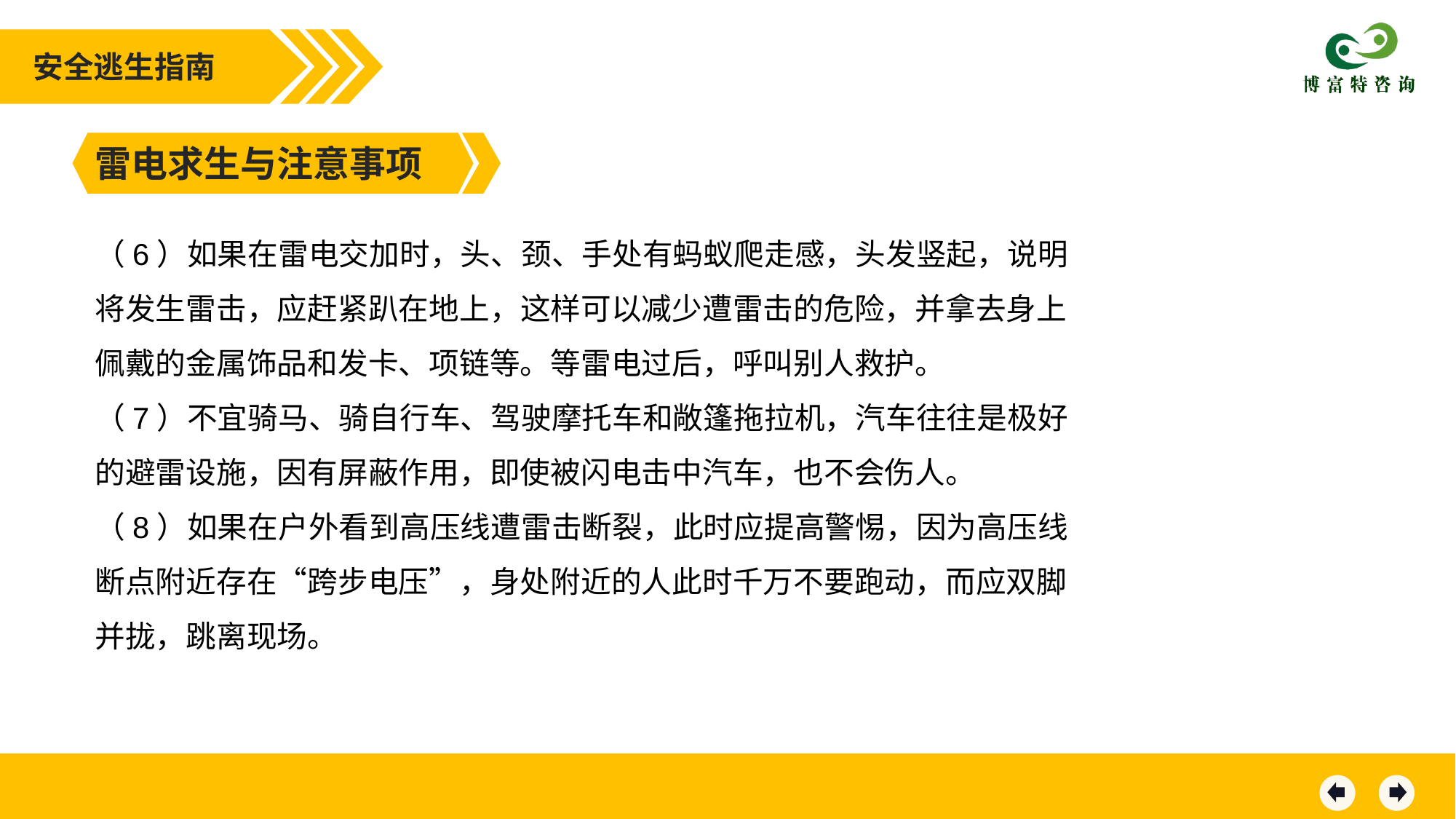

安全逃生指南

雷电求生与注意事项
（6）如果在雷电交加时，头、颈、手处有蚂蚁爬走感，头发竖起，说明将发生雷击，应赶紧趴在地上，这样可以减少遭雷击的危险，并拿去身上佩戴的金属饰品和发卡、项链等。等雷电过后，呼叫别人救护。
（7）不宜骑马、骑自行车、驾驶摩托车和敞篷拖拉机，汽车往往是极好的避雷设施，因有屏蔽作用，即使被闪电击中汽车，也不会伤人。
（8）如果在户外看到高压线遭雷击断裂，此时应提高警惕，因为高压线断点附近存在“跨步电压”，身处附近的人此时千万不要跑动，而应双脚并拢，跳离现场。